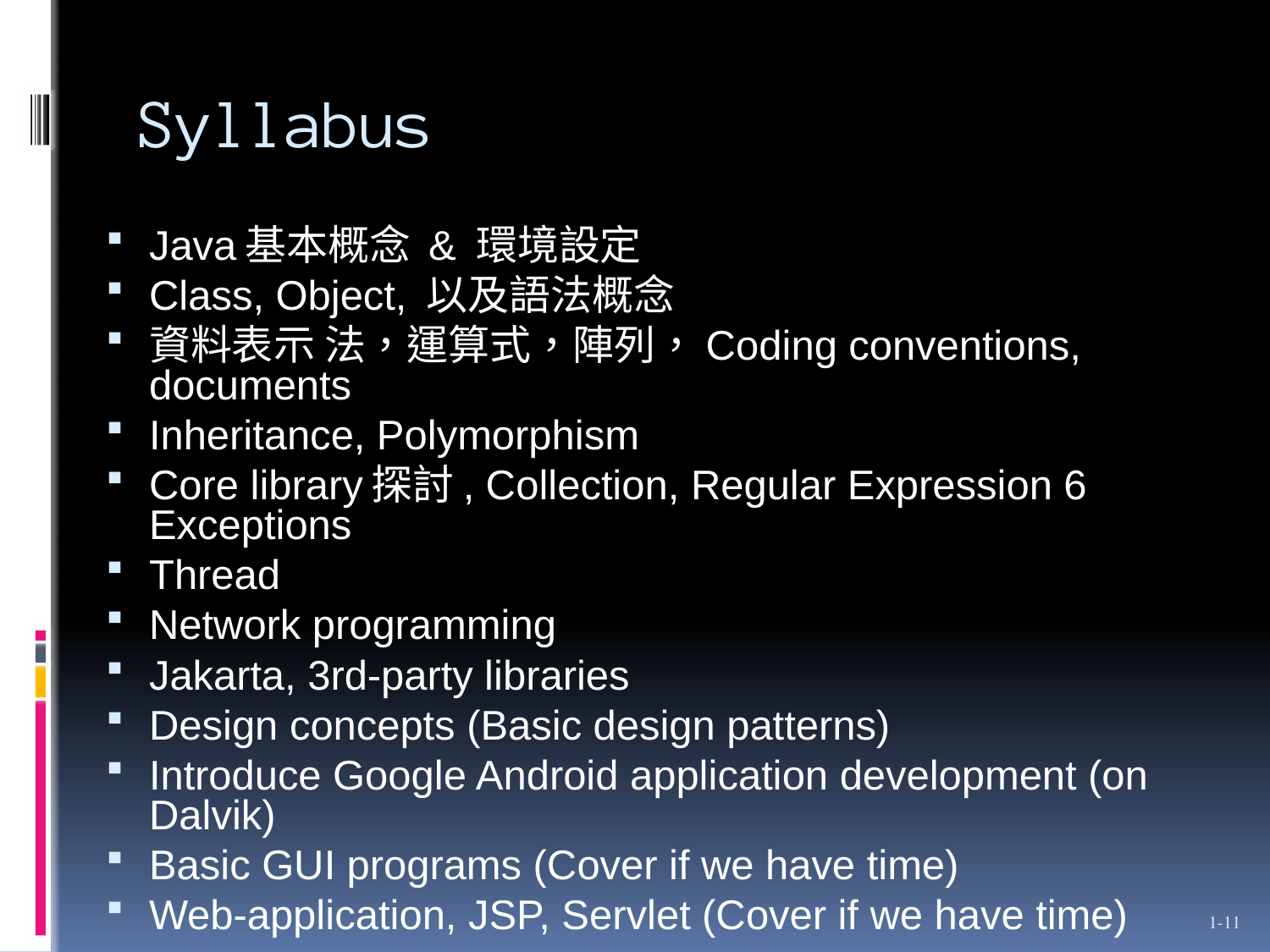

# Syllabus
Java基本概念 & 環境設定
Class, Object, 以及語法概念
資料表示 法，運算式，陣列，Coding conventions, documents
Inheritance, Polymorphism
Core library探討, Collection, Regular Expression 6 Exceptions
Thread
Network programming
Jakarta, 3rd-party libraries
Design concepts (Basic design patterns)
Introduce Google Android application development (on Dalvik)
Basic GUI programs (Cover if we have time)
Web-application, JSP, Servlet (Cover if we have time)
1-11